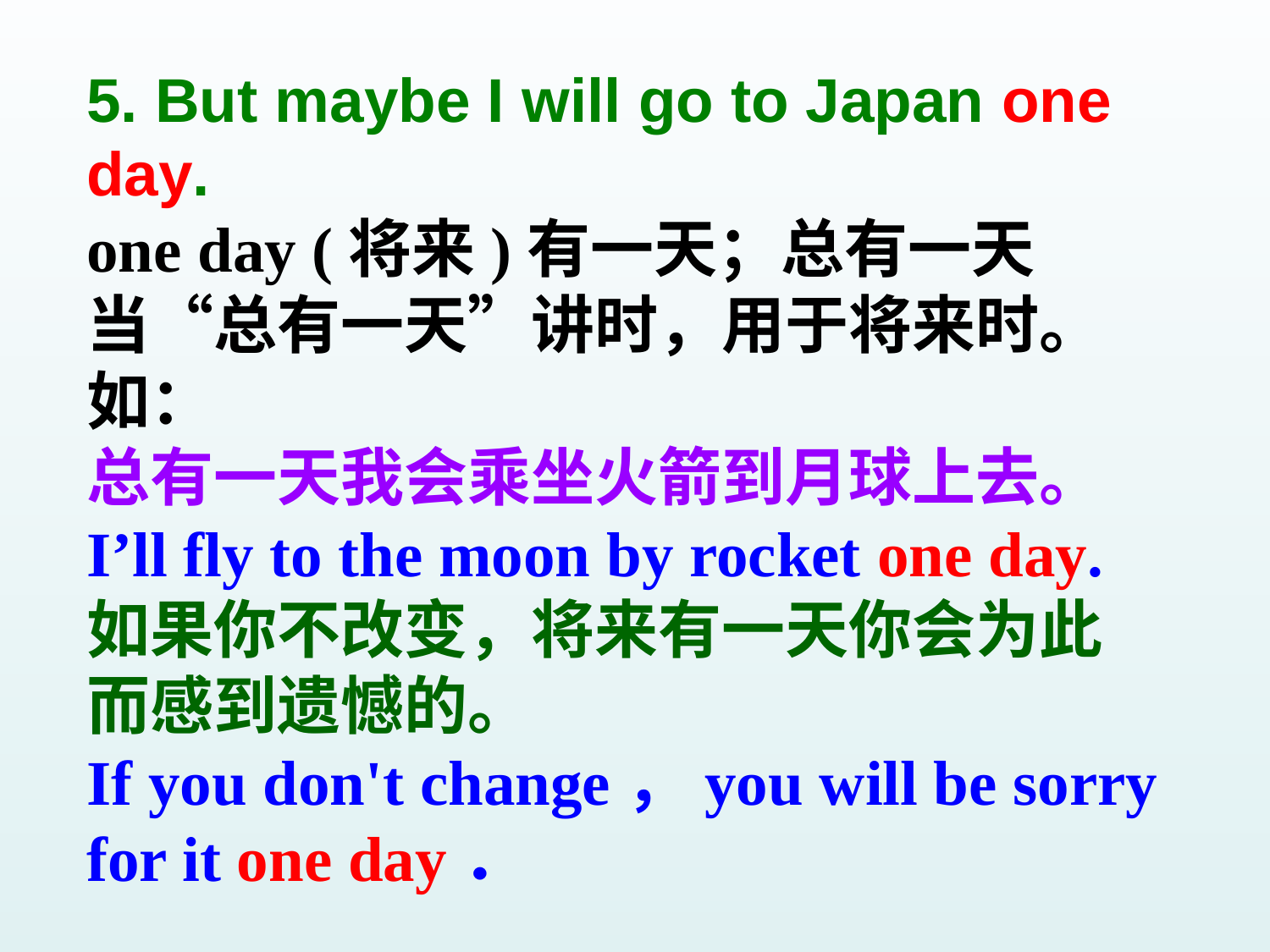

5. But maybe I will go to Japan one day.
one day (将来)有一天；总有一天
当“总有一天”讲时，用于将来时。如：
总有一天我会乘坐火箭到月球上去。
I’ll fly to the moon by rocket one day.
如果你不改变，将来有一天你会为此而感到遗憾的。
If you don't change，you will be sorry for it one day．